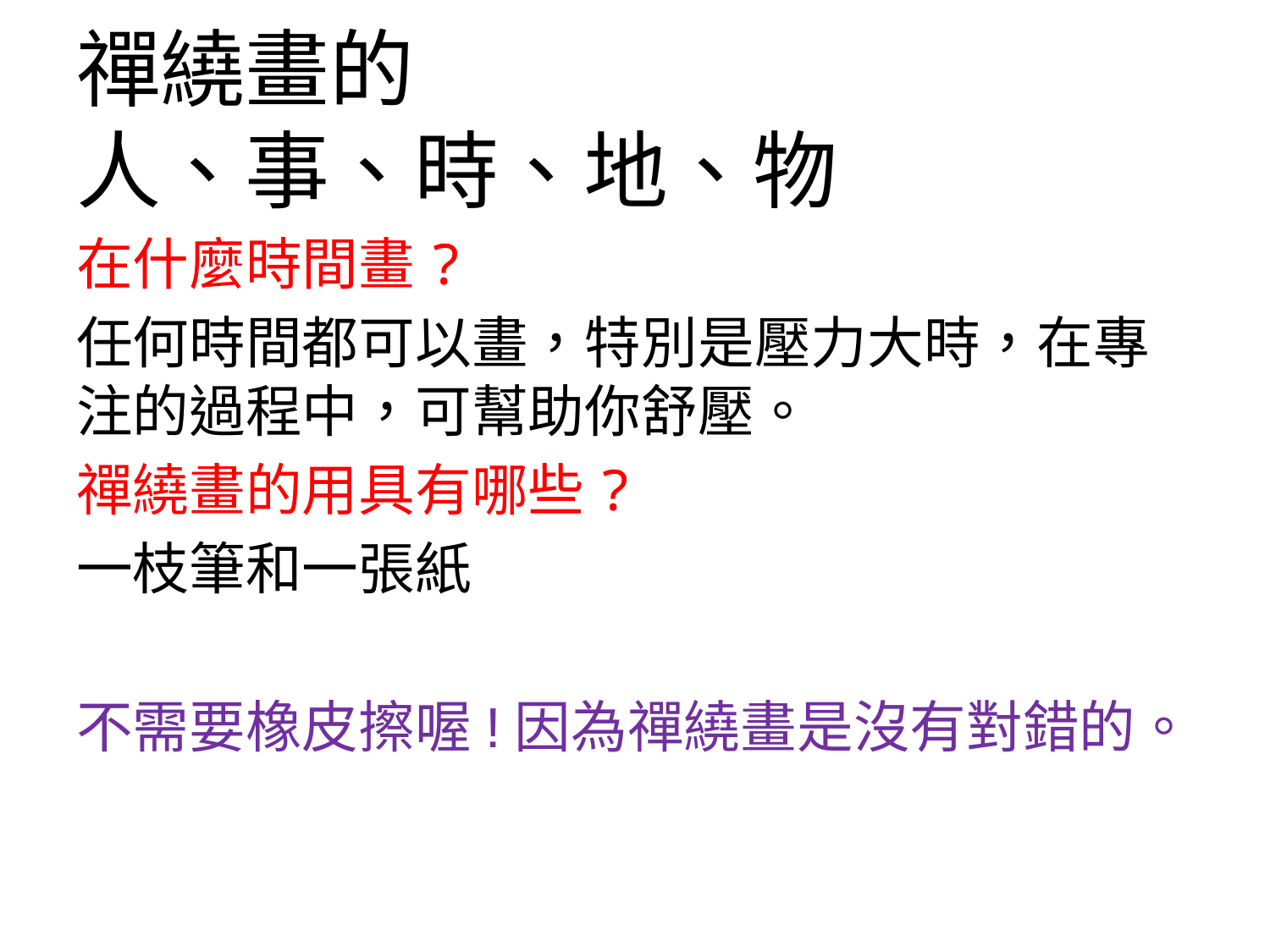

# 禪繞畫的 人、事、時、地、物
在什麼時間畫?
任何時間都可以畫，特別是壓力大時，在專注的過程中，可幫助你舒壓。
禪繞畫的用具有哪些?
一枝筆和一張紙

不需要橡皮擦喔!因為禪繞畫是沒有對錯的。